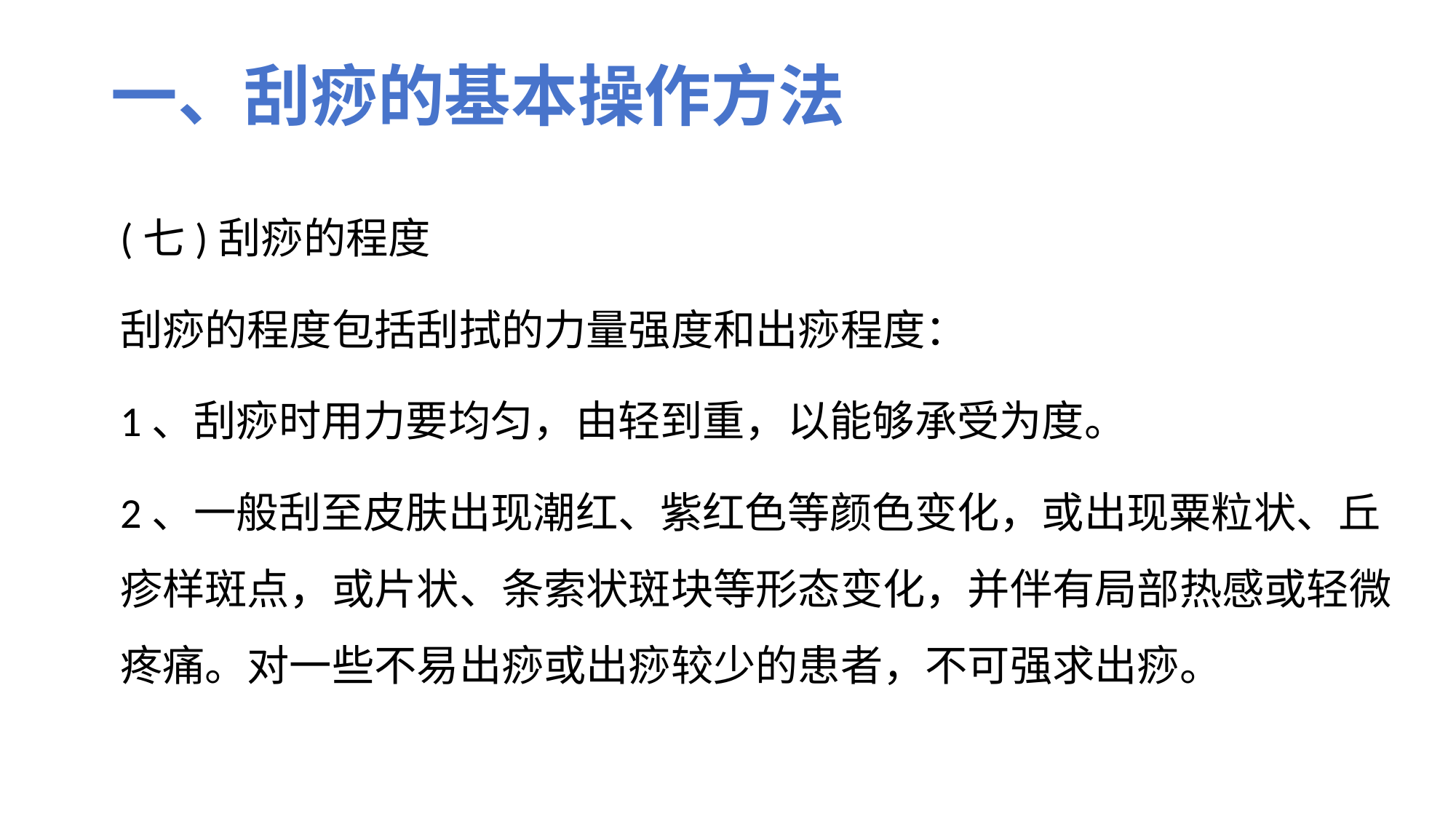

# 一、刮痧的基本操作方法
(七)刮痧的程度
刮痧的程度包括刮拭的力量强度和出痧程度：
1、刮痧时用力要均匀，由轻到重，以能够承受为度。
2、一般刮至皮肤出现潮红、紫红色等颜色变化，或出现粟粒状、丘疹样斑点，或片状、条索状斑块等形态变化，并伴有局部热感或轻微疼痛。对一些不易出痧或出痧较少的患者，不可强求出痧。